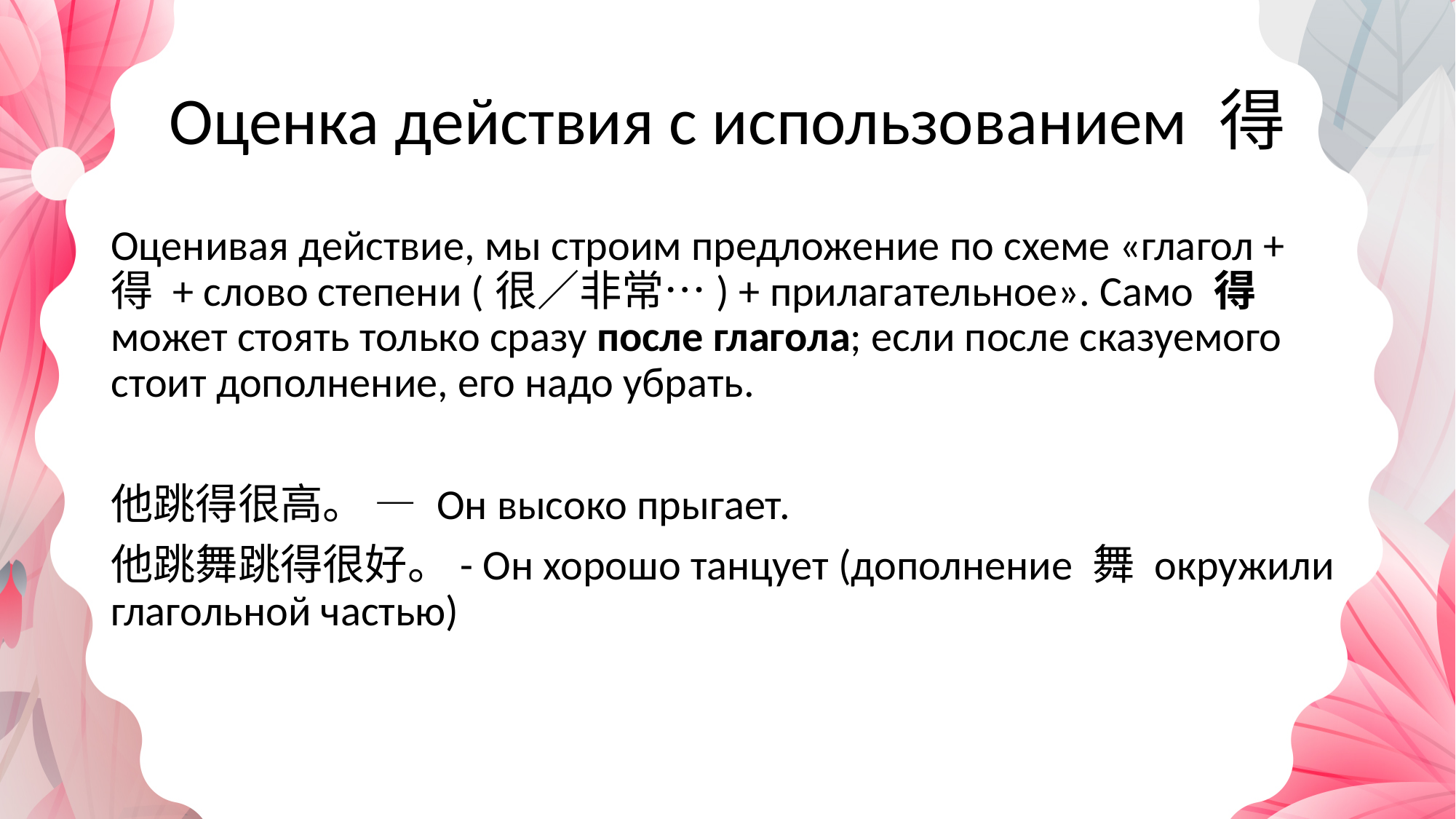

# Оценка действия с использованием 得
Оценивая действие, мы строим предложение по схеме «глагол + 得 + слово степени (很／非常…) + прилагательное». Само 得 может стоять только сразу после глагола; если после сказуемого стоит дополнение, его надо убрать.

他跳得很高。 — Он высоко прыгает.
他跳舞跳得很好。- Он хорошо танцует (дополнение 舞 окружили глагольной частью)